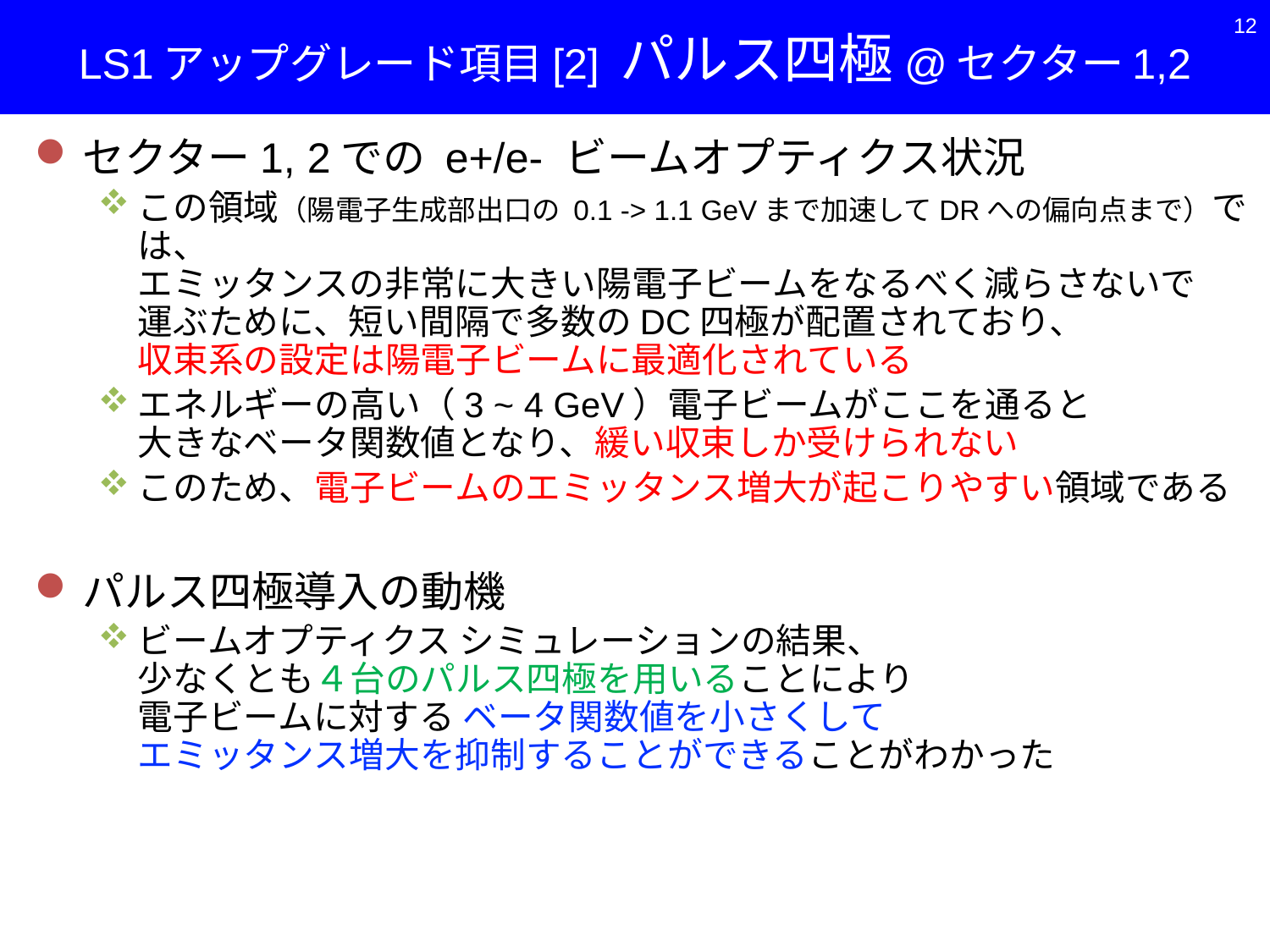

# LS1アップグレード項目[2] パルス四極@セクター1,2
12
セクター1, 2での e+/e- ビームオプティクス状況
この領域（陽電子生成部出口の 0.1 -> 1.1 GeVまで加速してDRへの偏向点まで）では、
エミッタンスの非常に大きい陽電子ビームをなるべく減らさないで
運ぶために、短い間隔で多数のDC四極が配置されており、
収束系の設定は陽電子ビームに最適化されている
エネルギーの高い（3 ~ 4 GeV）電子ビームがここを通ると
大きなベータ関数値となり、緩い収束しか受けられない
このため、電子ビームのエミッタンス増大が起こりやすい領域である

パルス四極導入の動機
ビームオプティクス シミュレーションの結果、
少なくとも４台のパルス四極を用いることにより
電子ビームに対する ベータ関数値を小さくして
エミッタンス増大を抑制することができることがわかった